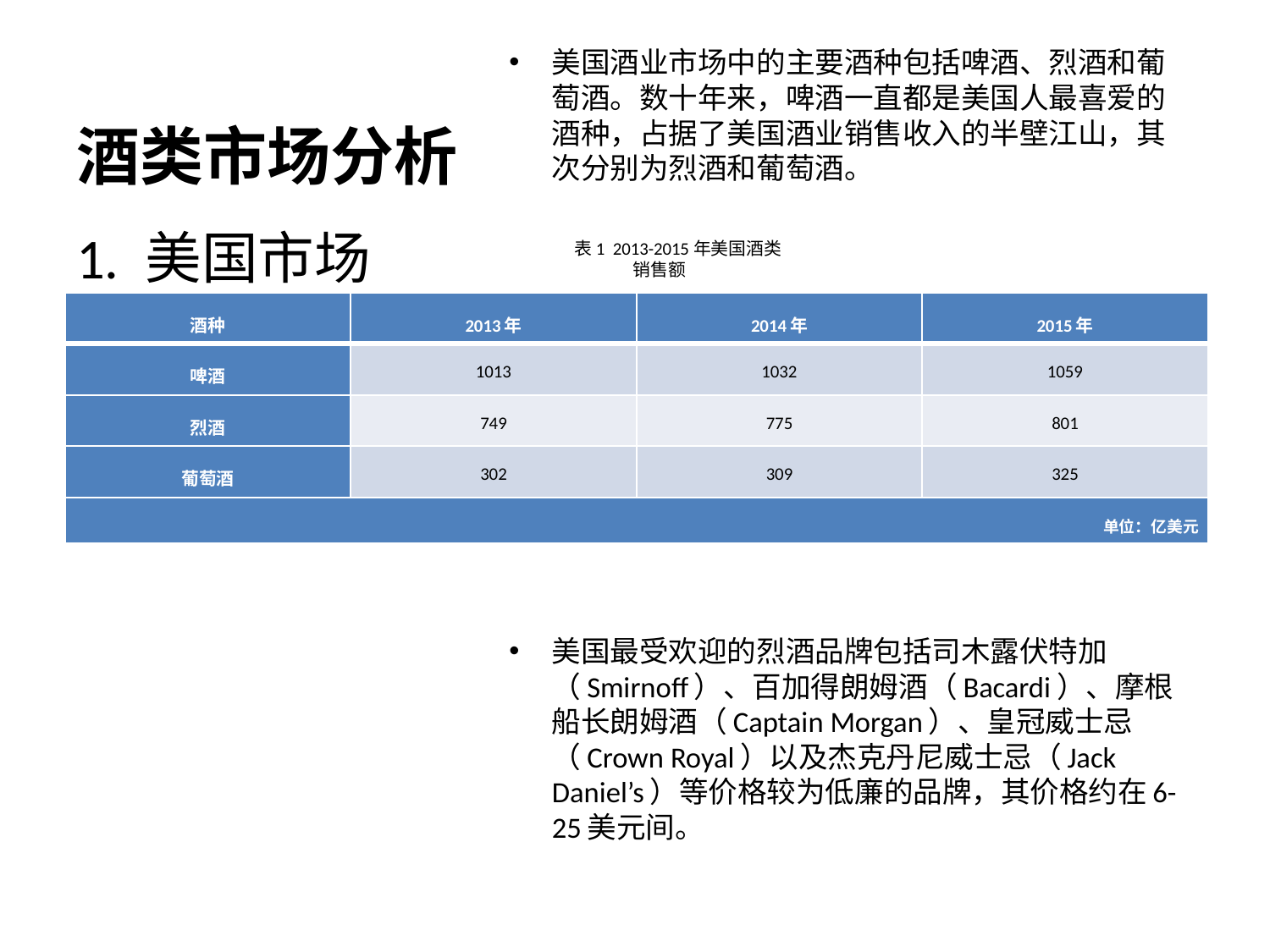

# 酒类市场分析
美国酒业市场中的主要酒种包括啤酒、烈酒和葡萄酒。数十年来，啤酒一直都是美国人最喜爱的酒种，占据了美国酒业销售收入的半壁江山，其次分别为烈酒和葡萄酒。

美国最受欢迎的烈酒品牌包括司木露伏特加（Smirnoff）、百加得朗姆酒（Bacardi）、摩根船长朗姆酒（Captain Morgan）、皇冠威士忌（Crown Royal）以及杰克丹尼威士忌（Jack Daniel’s）等价格较为低廉的品牌，其价格约在6-25美元间。

1. 美国市场
表1  2013-2015年美国酒类销售额
| 酒种 | 2013年 | 2014年 | 2015年 |
| --- | --- | --- | --- |
| 啤酒 | 1013 | 1032 | 1059 |
| 烈酒 | 749 | 775 | 801 |
| 葡萄酒 | 302 | 309 | 325 |
| 单位：亿美元 |  |  |  |